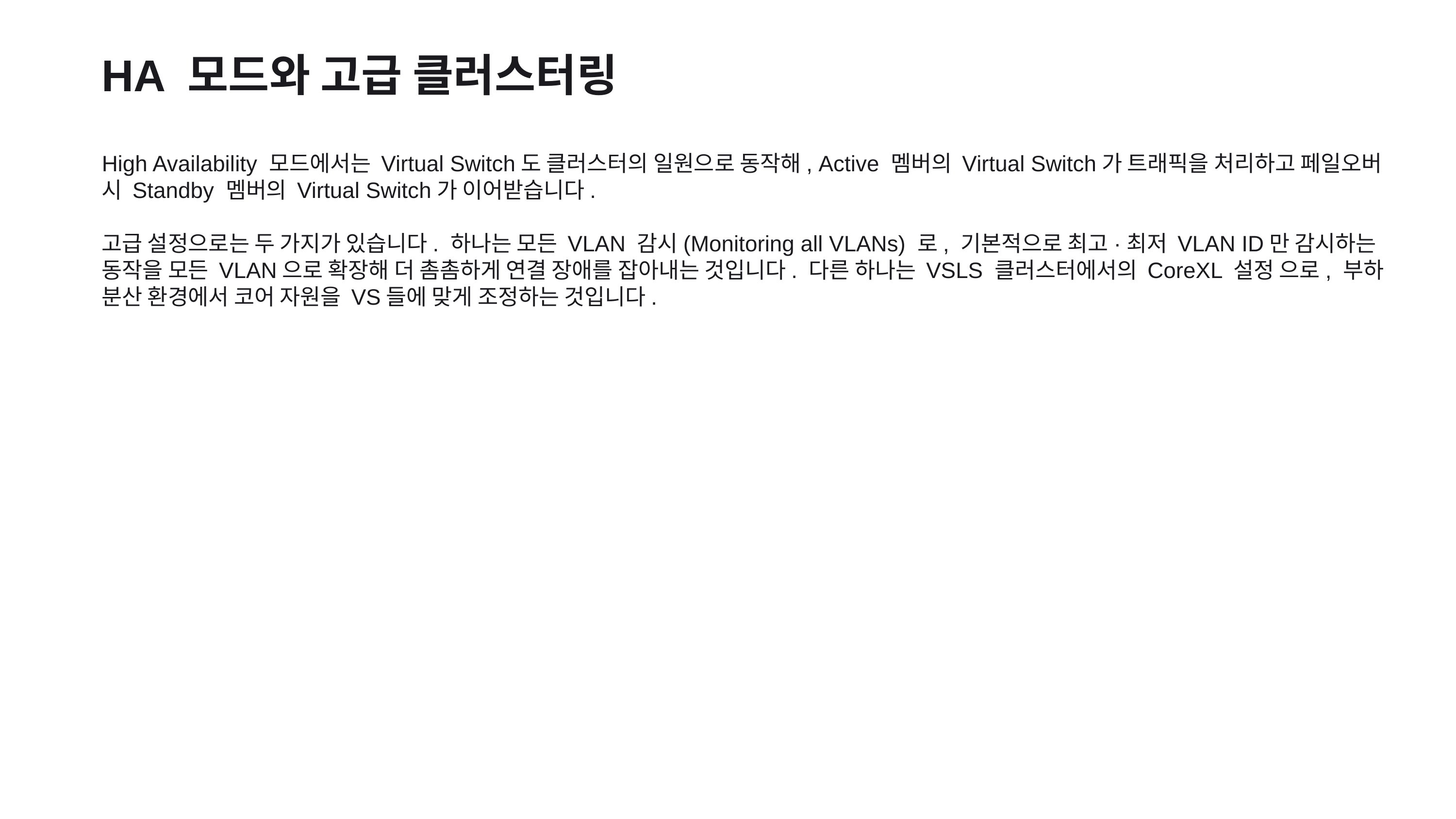

HA 모드와 고급 클러스터링
High Availability 모드에서는 Virtual Switch도 클러스터의 일원으로 동작해, Active 멤버의 Virtual Switch가 트래픽을 처리하고 페일오버 시 Standby 멤버의 Virtual Switch가 이어받습니다.

고급 설정으로는 두 가지가 있습니다. 하나는 모든 VLAN 감시(Monitoring all VLANs) 로, 기본적으로 최고·최저 VLAN ID만 감시하는 동작을 모든 VLAN으로 확장해 더 촘촘하게 연결 장애를 잡아내는 것입니다. 다른 하나는 VSLS 클러스터에서의 CoreXL 설정 으로, 부하 분산 환경에서 코어 자원을 VS들에 맞게 조정하는 것입니다.